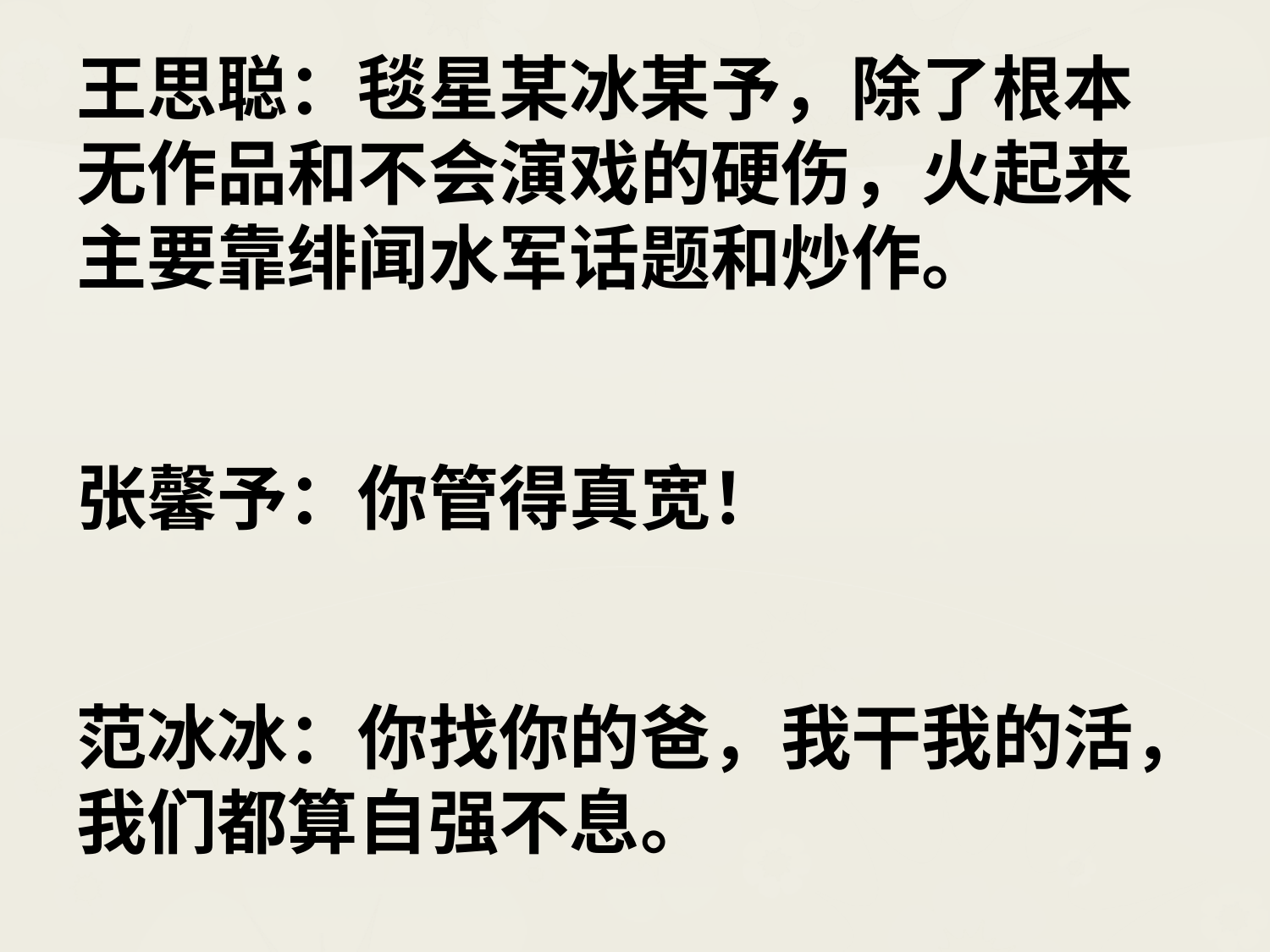

#
王思聪：毯星某冰某予，除了根本无作品和不会演戏的硬伤，火起来主要靠绯闻水军话题和炒作。

张馨予：你管得真宽！

范冰冰：你找你的爸，我干我的活，我们都算自强不息。